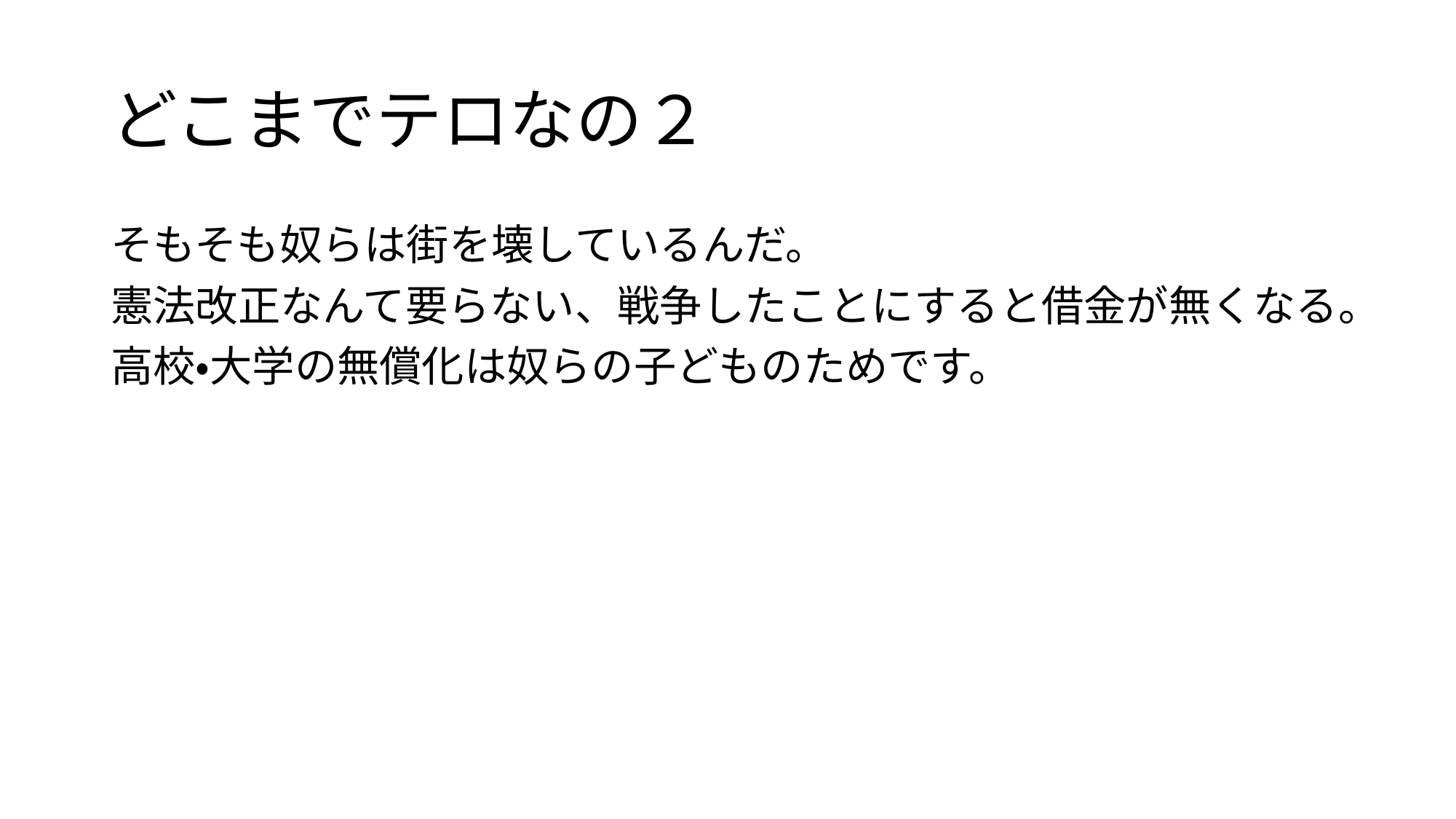

# どこまでテロなの２
そもそも奴らは街を壊しているんだ。
憲法改正なんて要らない、戦争したことにすると借金が無くなる。
高校・大学の無償化は奴らの子どものためです。